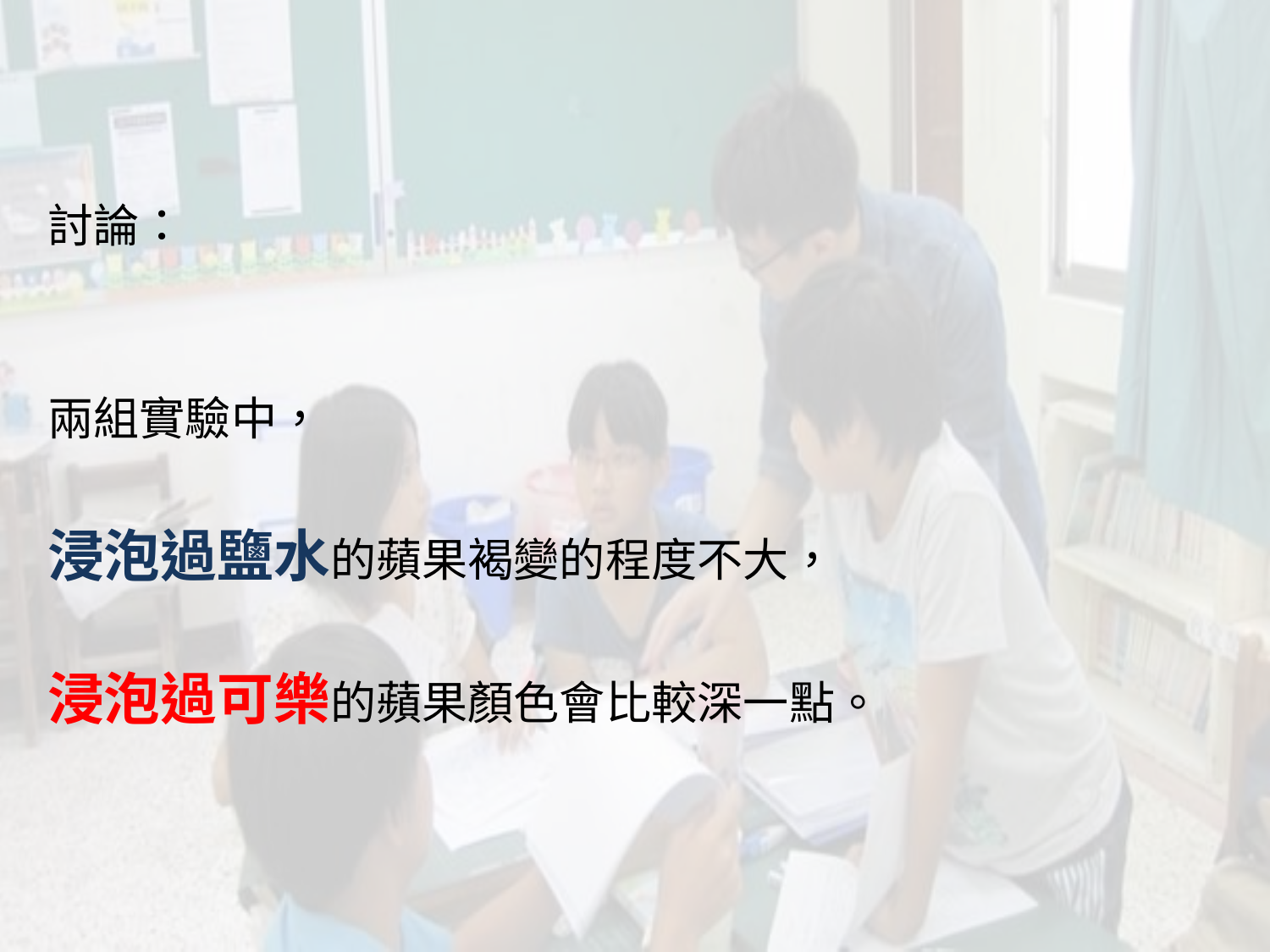

#

討論：

兩組實驗中，

浸泡過鹽水的蘋果褐變的程度不大，

浸泡過可樂的蘋果顏色會比較深一點。